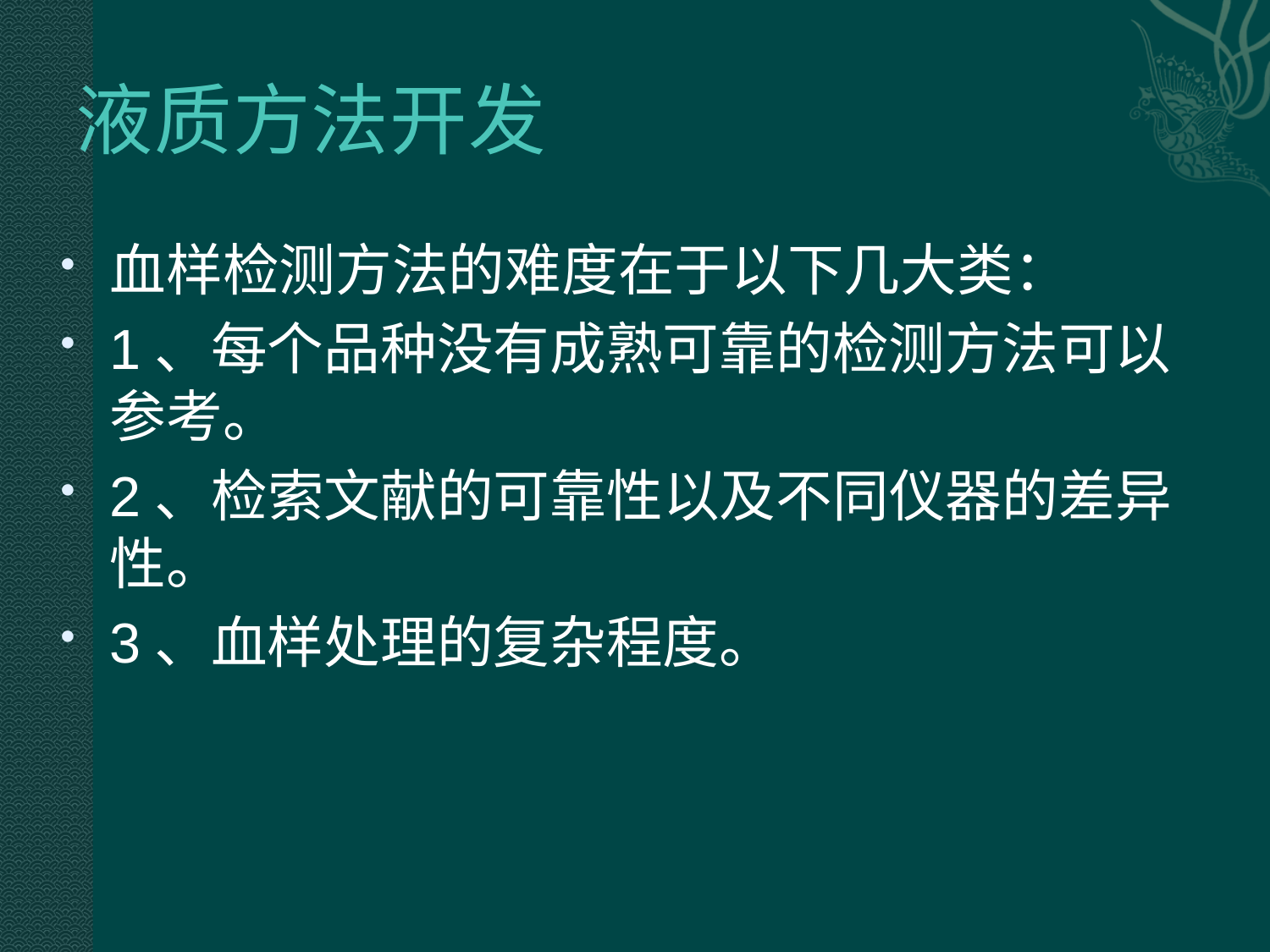

# 液质方法开发
血样检测方法的难度在于以下几大类：
1、每个品种没有成熟可靠的检测方法可以参考。
2、检索文献的可靠性以及不同仪器的差异性。
3、血样处理的复杂程度。